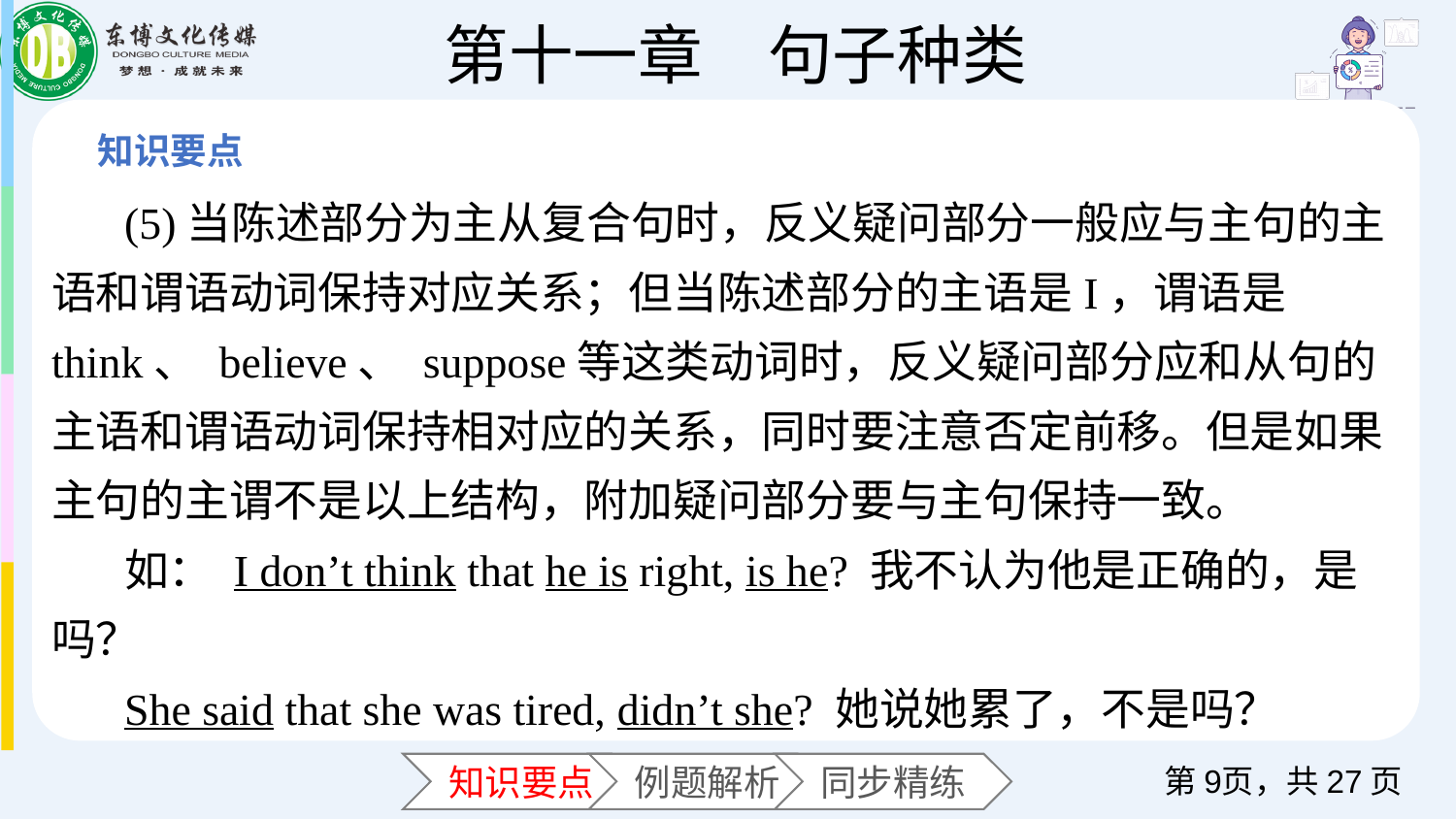

(5)当陈述部分为主从复合句时，反义疑问部分一般应与主句的主语和谓语动词保持对应关系；但当陈述部分的主语是I，谓语是think、 believe、 suppose等这类动词时，反义疑问部分应和从句的主语和谓语动词保持相对应的关系，同时要注意否定前移。但是如果主句的主谓不是以上结构，附加疑问部分要与主句保持一致。
如： I don’t think that he is right, is he? 我不认为他是正确的，是吗？
She said that she was tired, didn’t she? 她说她累了，不是吗？